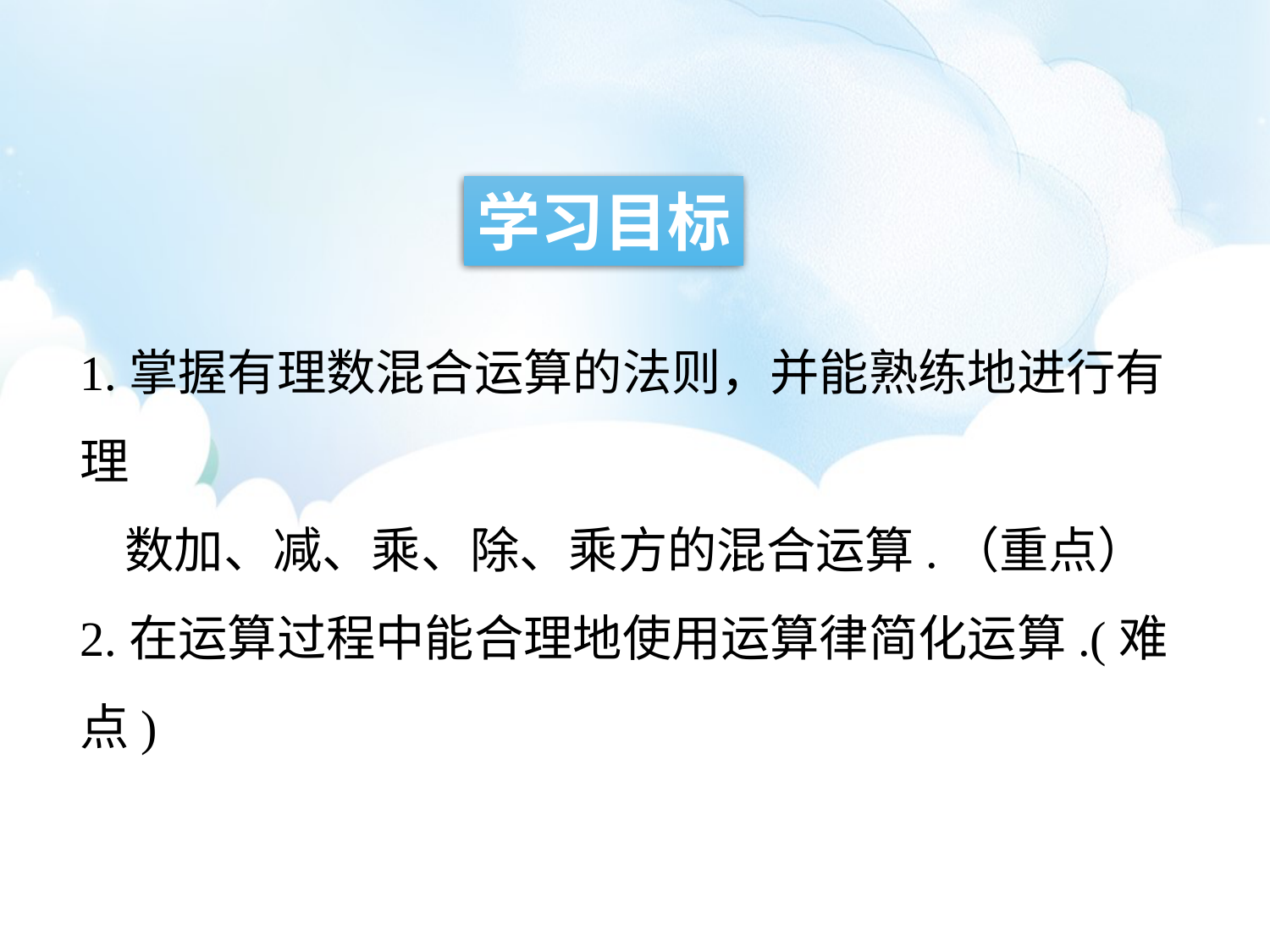

学习目标
1.掌握有理数混合运算的法则，并能熟练地进行有理
   数加、减、乘、除、乘方的混合运算.（重点）
2.在运算过程中能合理地使用运算律简化运算.(难点)